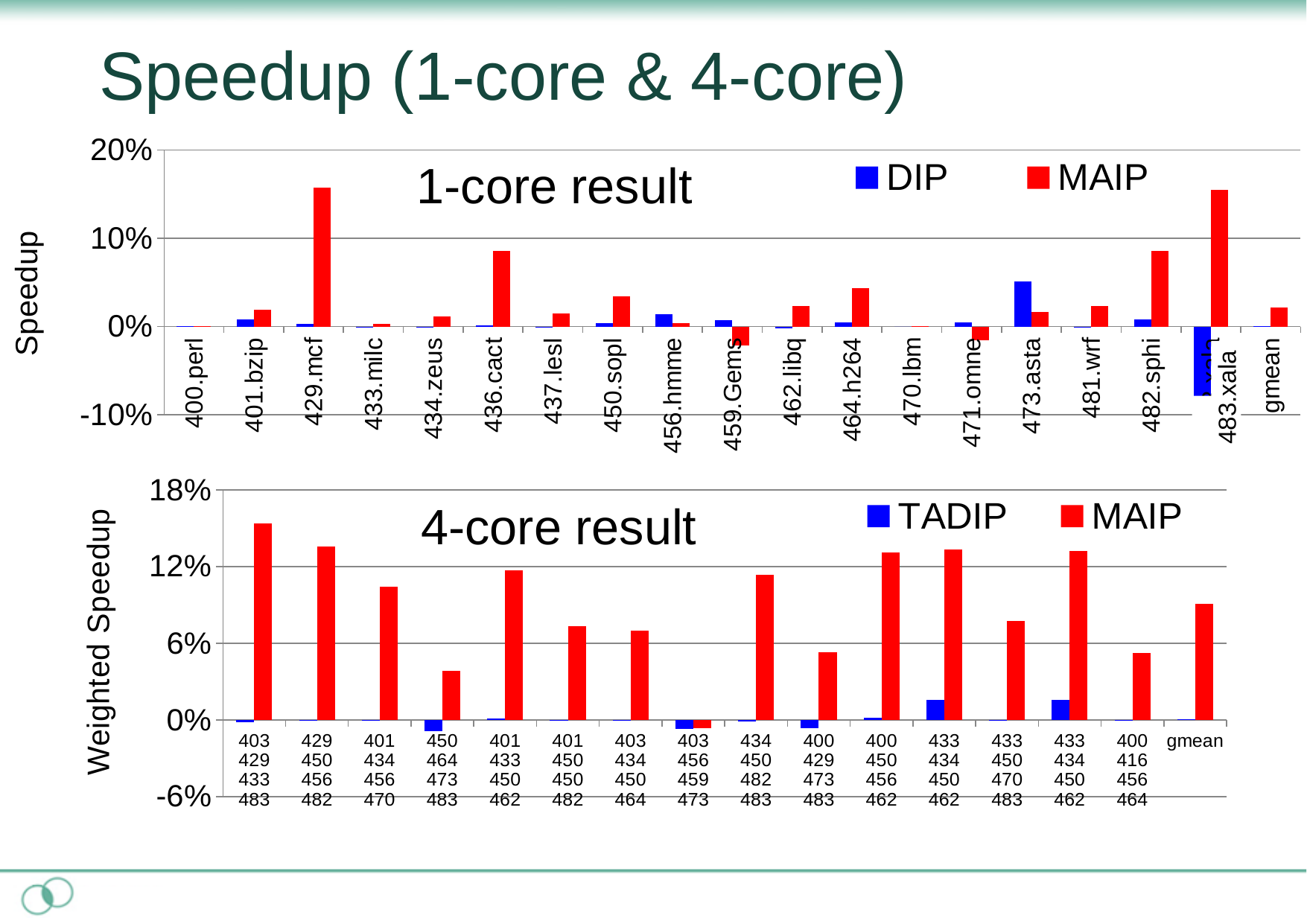

# Speedup (1-core & 4-core)

### Chart

| Category | DIP | MAIP |
|---|---|---|
| 400.perl | 5.955268489565868e-05 | 7.07238148176527e-05 |
| 401.bzip | 0.007725194768620332 | 0.019362742065210742 |
| 429.mcf | 0.0027747918372917966 | 0.1573202609539186 |
| 433.milc | -0.00015033159681077145 | 0.0033764772087789842 |
| 434.zeus | -0.00015949623540179055 | 0.011196170599402613 |
| 436.cact | 0.0009579318821617555 | 0.08570813603099435 |
| 437.lesl | -0.0001735006650859239 | 0.015120579774430742 |
| 450.sopl | 0.003471185428486123 | 0.03417562110078021 |
| 456.hmme | 0.013907132711797462 | 0.004020844055584233 |
| 459.Gems | 0.007552216496872889 | -0.02142073557997654 |
| 462.libq | -0.002130119548688143 | 0.02357563850687621 |
| 464.h264 | 0.004686461307714447 | 0.043653987645237584 |
| 470.lbm | 0.0 | 0.0006063229799995201 |
| 471.omne | 0.004436967836066287 | -0.015774696187067283 |
| 473.asta | 0.0513748231104317 | 0.016098261016376902 |
| 481.wrf | -0.00039354584809136995 | 0.023190644851134527 |
| 482.sphi | 0.007648251154897659 | 0.08603168914940997 |
| 483.xala | -0.08259471879867605 | 0.15467069178111292 |
| gmean | 0.0006713643428368791 | 0.02119643940189707 |
1-core result
483.xala

### Chart

| Category | TADIP | MAIP |
|---|---|---|
| 403
429
433
483 | -0.0017363100930000161 | 0.15362798397000021 |
| 429
450
456
482 | -0.00035947904400002314 | 0.1359942444600009 |
| 401
434
456
470 | -0.00017977746499997507 | 0.10439256578000022 |
| 450
464
473
483 | -0.008928438541000025 | 0.03833841486999989 |
| 401
433
450
462 | 0.0010672665300000001 | 0.11685387691000004 |
| 401
450
450
482 | -0.0008121865810000186 | 0.0733791858899999 |
| 403
434
450
464 | -0.00047859312900000504 | 0.0701367447800001 |
| 403
456
459
473 | -0.00720246244600001 | -0.006375217449000051 |
| 434
450
482
483 | -0.0008472810170000473 | 0.11375747825999993 |
| 400
429
473
483 | -0.006300393867999968 | 0.05309876070999997 |
| 400
450
456
462 | 0.0019397184800000807 | 0.13129466838000003 |
| 433
434
450
462 | 0.015615280790000081 | 0.13351060082 |
| 433
450
470
483 | -0.00013122425599998522 | 0.07741855207999992 |
| 433
434
450
462 | 0.015619790369999942 | 0.1323664645800006 |
| 400
416
456
464 | -0.0004508797910000051 | 0.0522539702 |
| gmean | 0.0004322660136928391 | 0.09111679482429971 |
4-core result
吹き込みで解説を出す
1-core: 2.1%
4-core:  9.1%